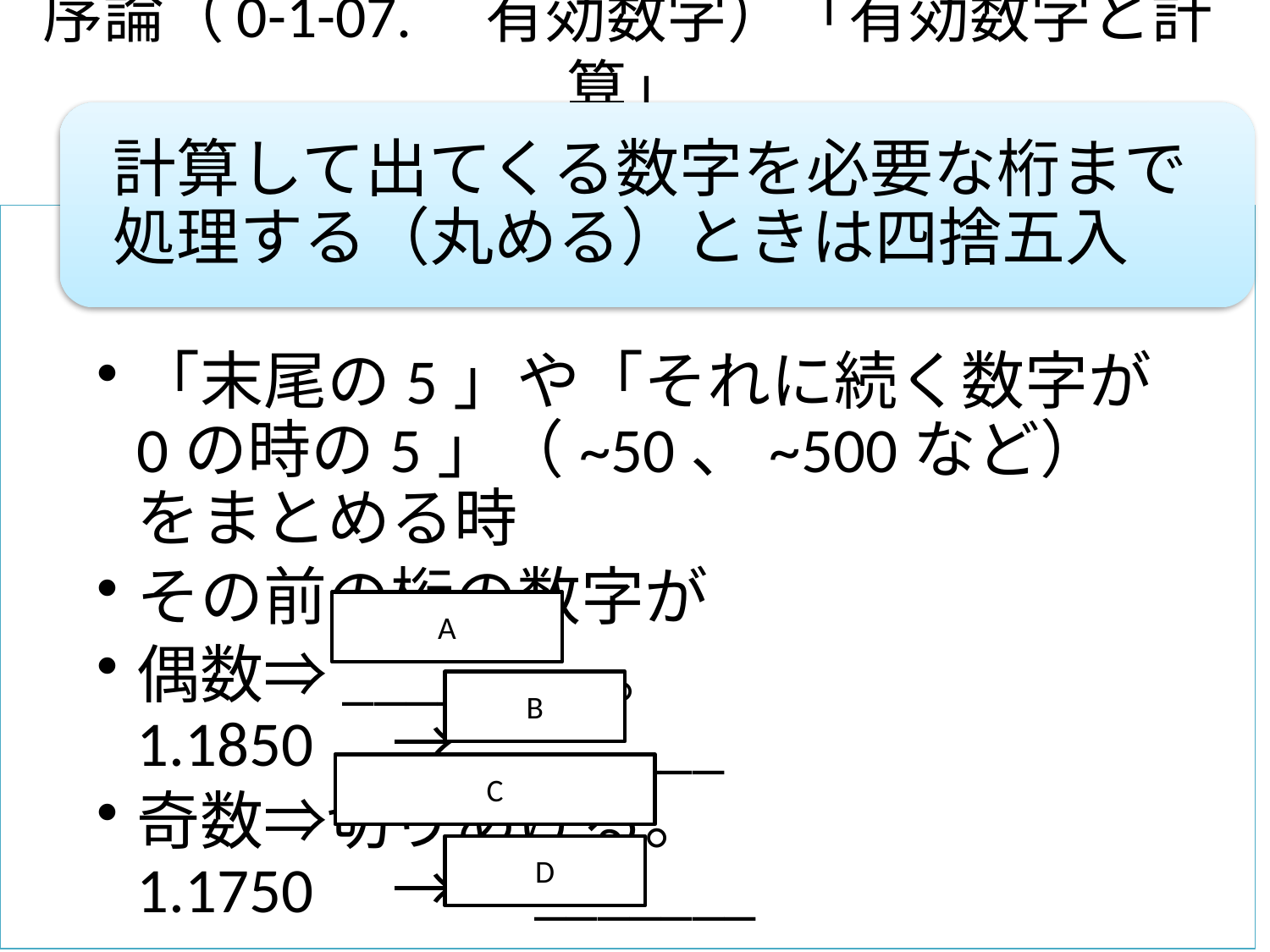

# 序論（0-1-07.　有効数字）「有効数字と計算」
「末尾の5」や「それに続く数字が0の時の5」（~50、~500など）をまとめる時
その前の桁の数字が
偶数⇒________。　
1.1850　→　______
奇数⇒切りあげる。
1.1750　→　_______
計算して出てくる数字を必要な桁まで処理する（丸める）ときは四捨五入
A
B
C
D